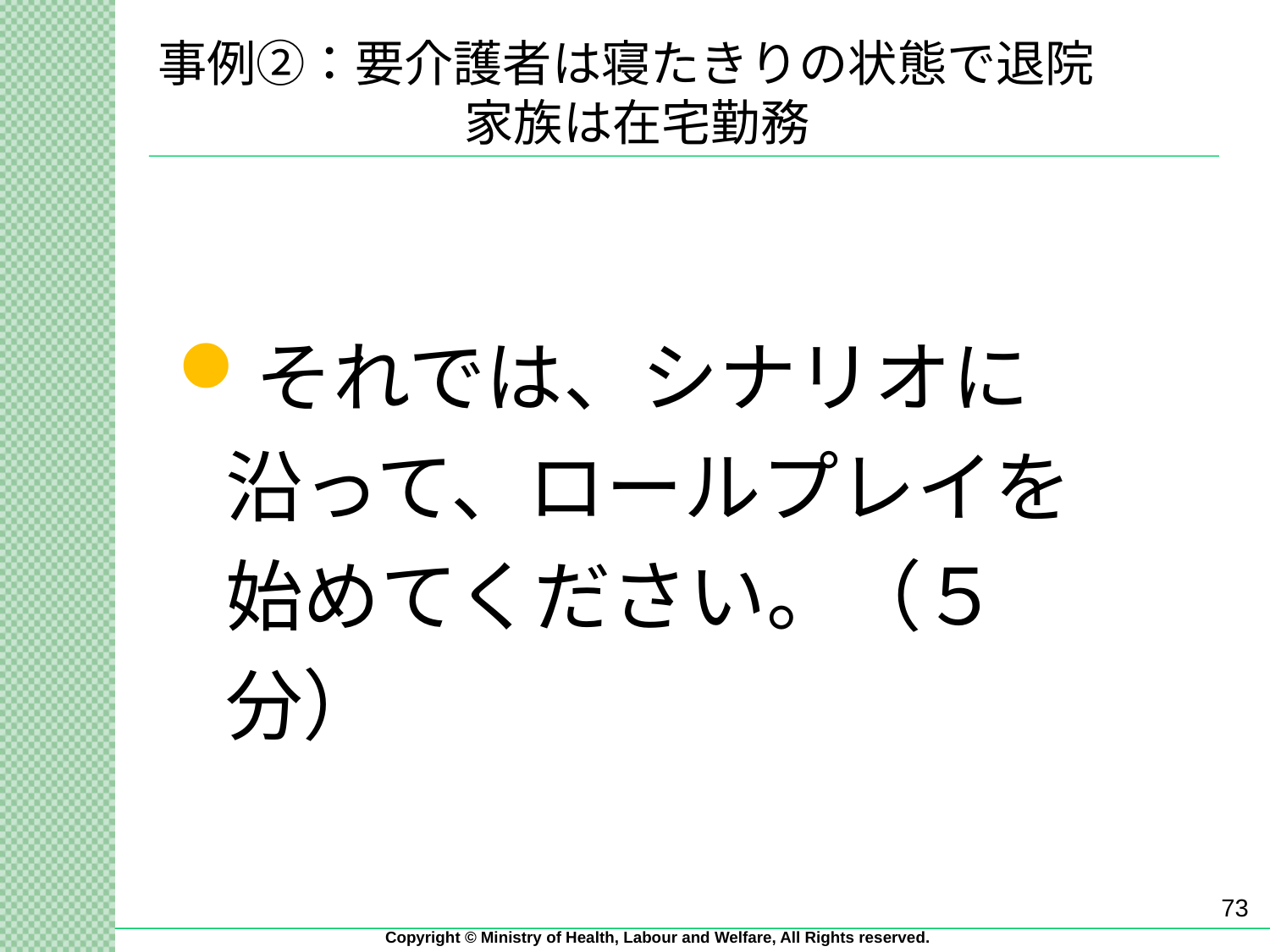

# 事例②：要介護者は寝たきりの状態で退院 　　　　　 　家族は在宅勤務
それでは、シナリオに沿って、ロールプレイを始めてください。（５分）

73
Copyright © Ministry of Health, Labour and Welfare, All Rights reserved.